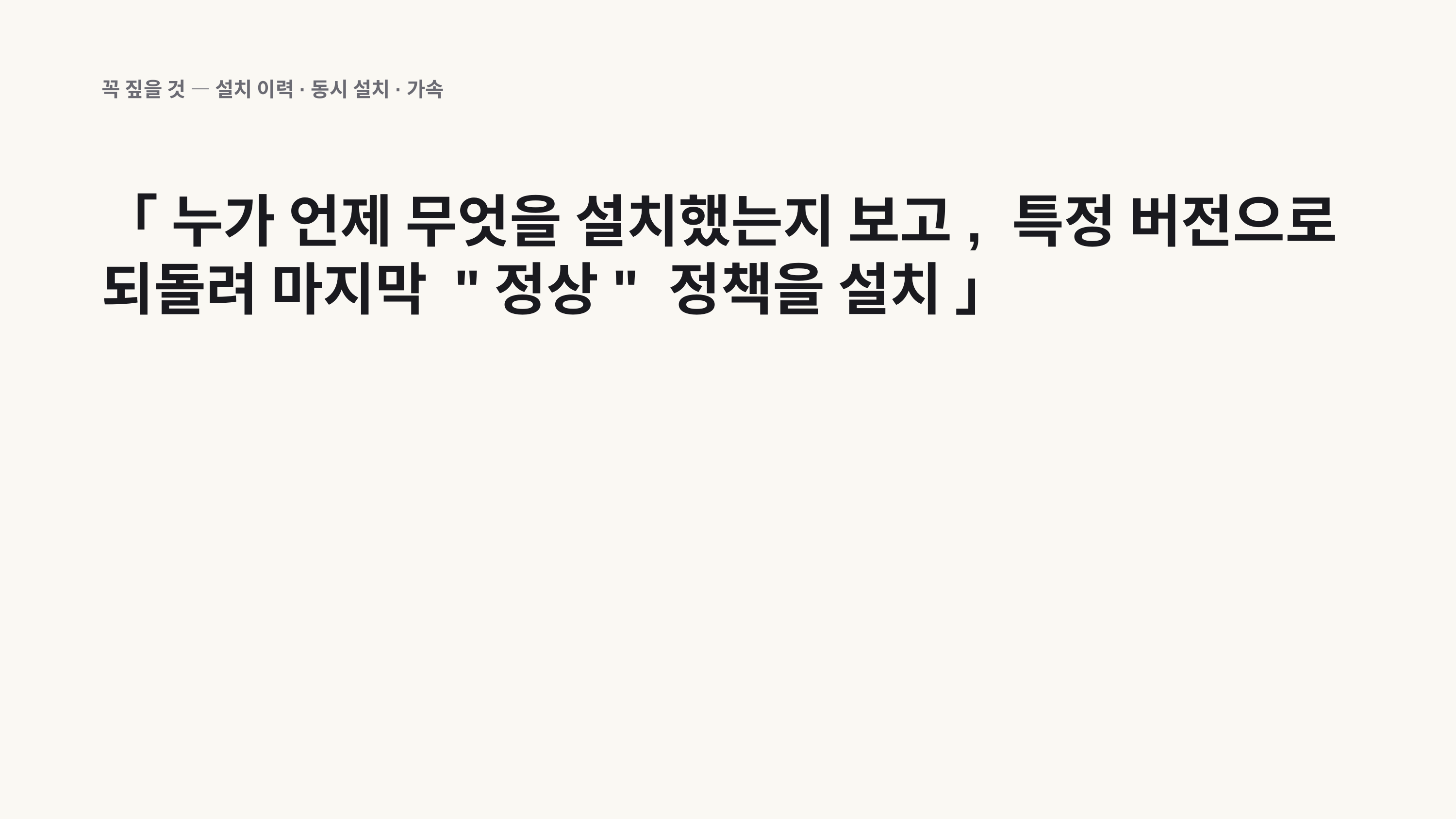

꼭 짚을 것 — 설치 이력·동시 설치·가속
「 누가 언제 무엇을 설치했는지 보고, 특정 버전으로 되돌려 마지막 "정상" 정책을 설치 」